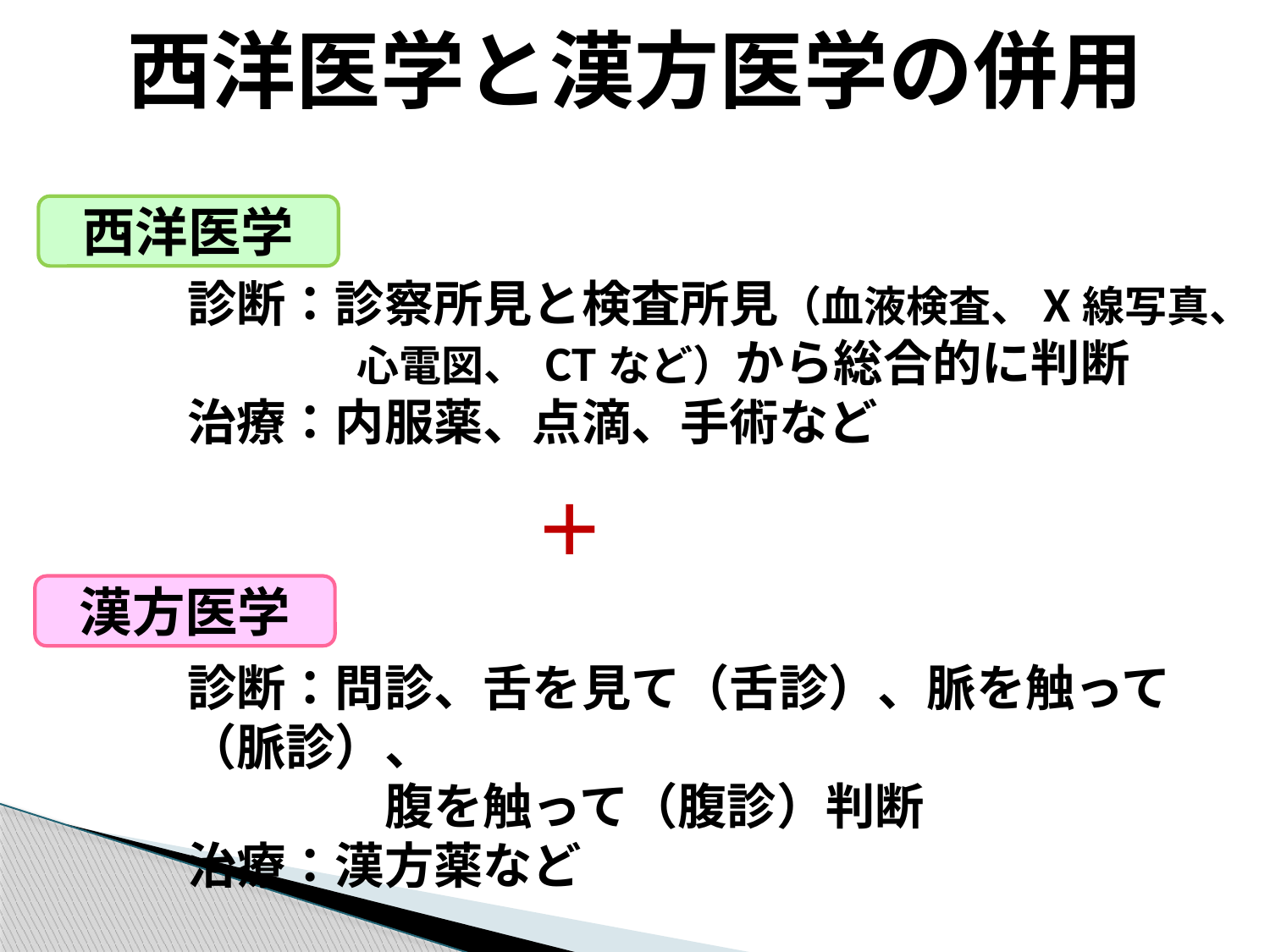

# 西洋医学と漢方医学の併用
西洋医学
診断：診察所見と検査所見（血液検査、X線写真、
　　　　心電図、 CTなど）から総合的に判断
治療：内服薬、点滴、手術など
＋
漢方医学
診断：問診、舌を見て（舌診）、脈を触って（脈診）、
　　　　腹を触って（腹診）判断
治療：漢方薬など